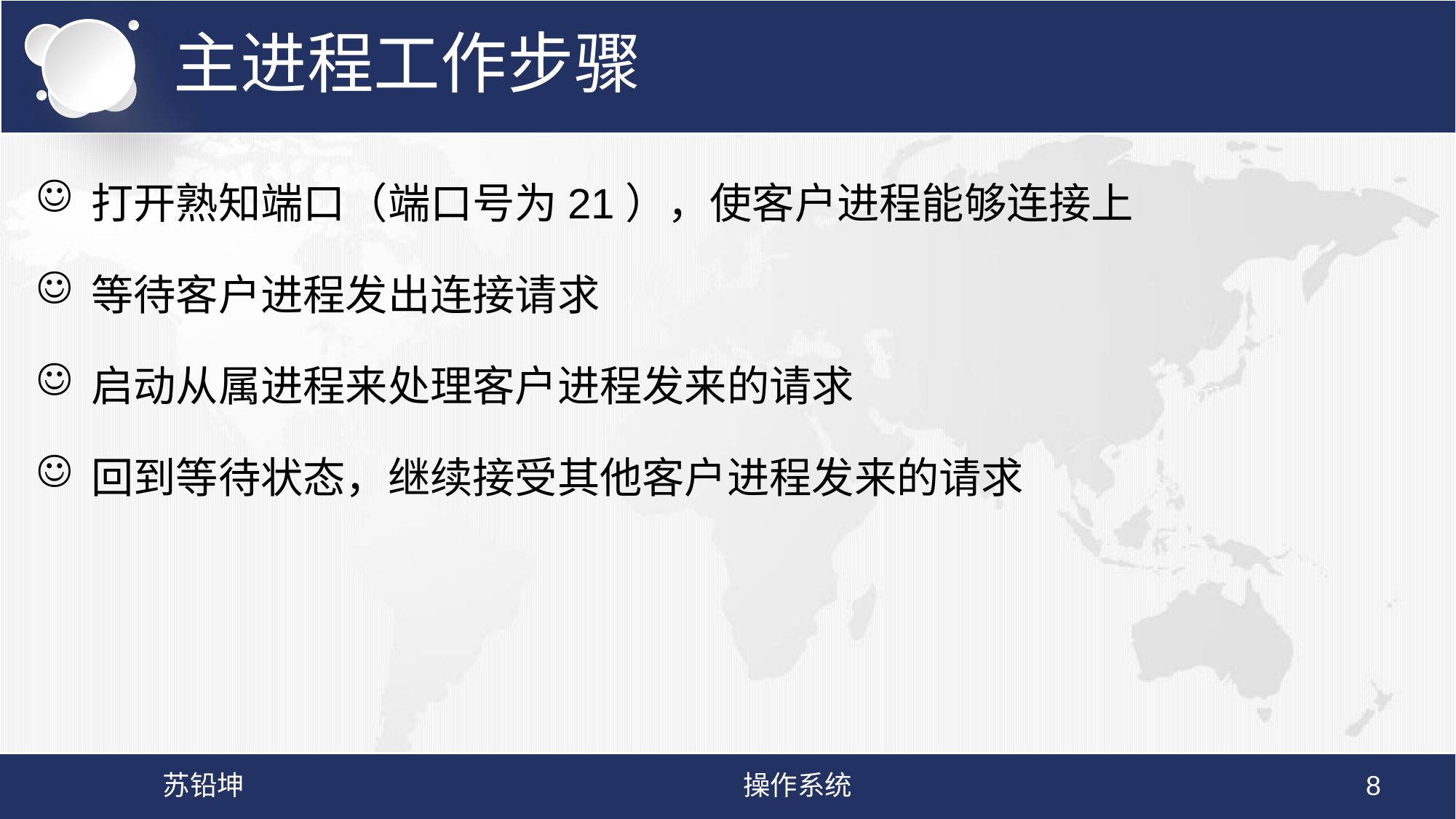

# 主进程工作步骤

打开熟知端口（端口号为21），使客户进程能够连接上
等待客户进程发出连接请求
启动从属进程来处理客户进程发来的请求
回到等待状态，继续接受其他客户进程发来的请求
苏铅坤
操作系统
8